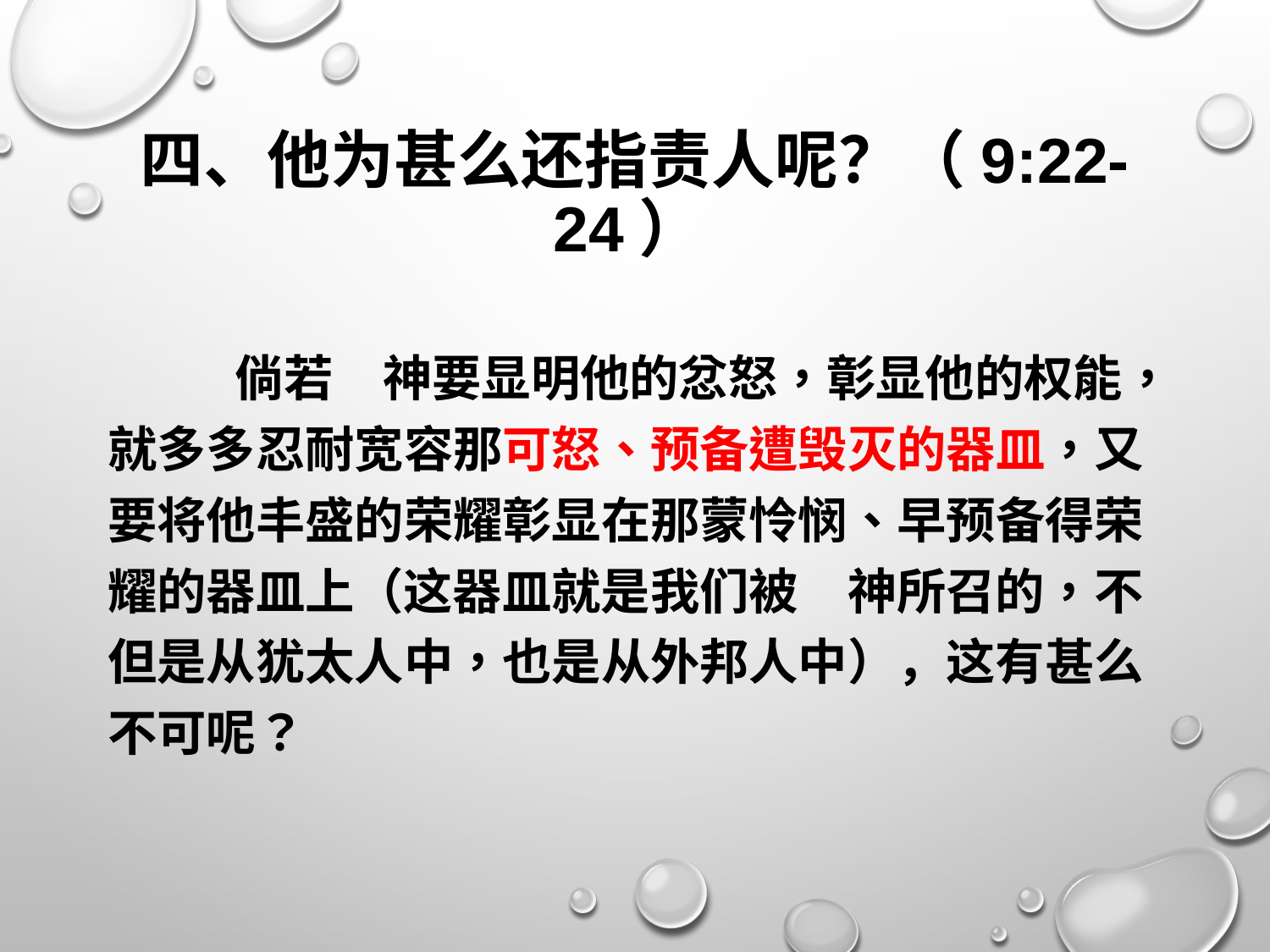

# 四、他为甚么还指责人呢？（9:22-24）
	倘若　神要显明他的忿怒，彰显他的权能，就多多忍耐宽容那可怒、预备遭毁灭的器皿，又要将他丰盛的荣耀彰显在那蒙怜悯、早预备得荣耀的器皿上（这器皿就是我们被　神所召的，不但是从犹太人中，也是从外邦人中），这有甚么不可呢？